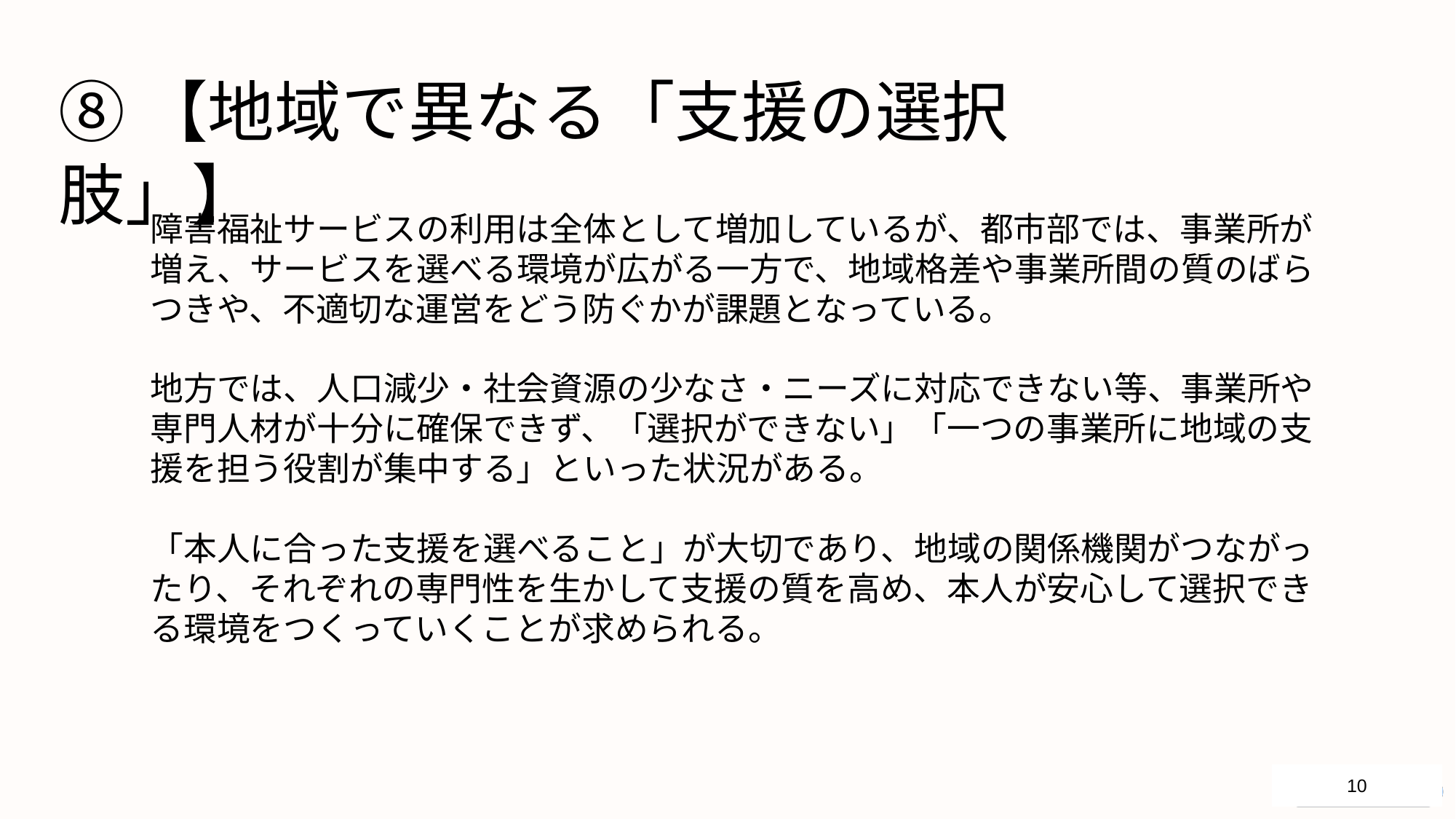

⑧【地域で異なる「支援の選択肢」】

障害福祉サービスの利用は全体として増加しているが、都市部では、事業所が増え、サービスを選べる環境が広がる一方で、地域格差や事業所間の質のばらつきや、不適切な運営をどう防ぐかが課題となっている。

地方では、人口減少・社会資源の少なさ・ニーズに対応できない等、事業所や専門人材が十分に確保できず、「選択ができない」「一つの事業所に地域の支援を担う役割が集中する」といった状況がある。

「本人に合った支援を選べること」が大切であり、地域の関係機関がつながったり、それぞれの専門性を生かして支援の質を高め、本人が安心して選択できる環境をつくっていくことが求められる。
10